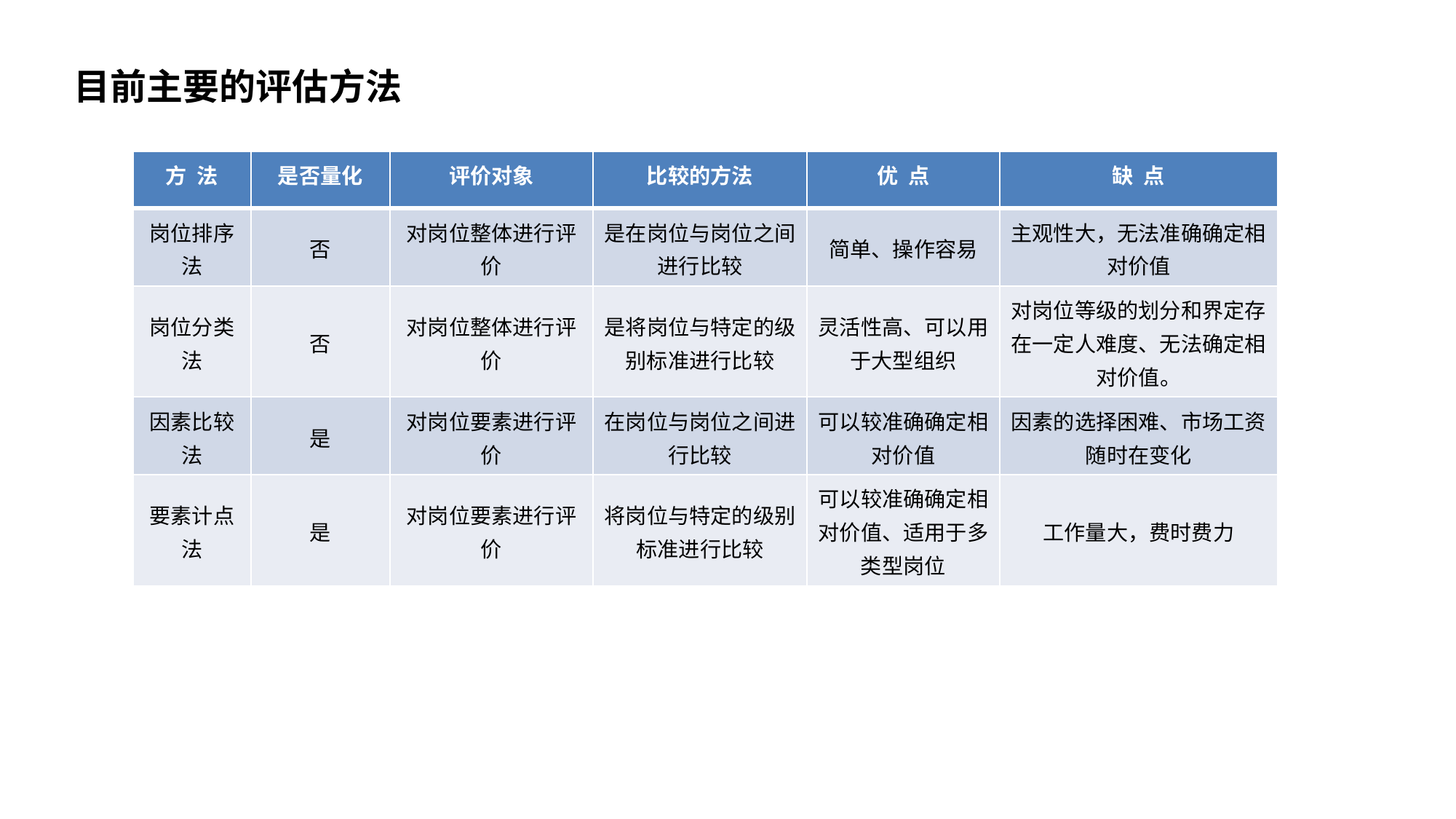

目前主要的评估方法
| 方 法 | 是否量化 | 评价对象 | 比较的方法 | 优 点 | 缺 点 |
| --- | --- | --- | --- | --- | --- |
| 岗位排序法 | 否 | 对岗位整体进行评价 | 是在岗位与岗位之间进行比较 | 简单、操作容易 | 主观性大，无法准确确定相对价值 |
| 岗位分类法 | 否 | 对岗位整体进行评价 | 是将岗位与特定的级别标准进行比较 | 灵活性高、可以用于大型组织 | 对岗位等级的划分和界定存在一定人难度、无法确定相对价值。 |
| 因素比较法 | 是 | 对岗位要素进行评价 | 在岗位与岗位之间进行比较 | 可以较准确确定相对价值 | 因素的选择困难、市场工资随时在变化 |
| 要素计点法 | 是 | 对岗位要素进行评价 | 将岗位与特定的级别标准进行比较 | 可以较准确确定相对价值、适用于多类型岗位 | 工作量大，费时费力 |
常见的职位评估的方法